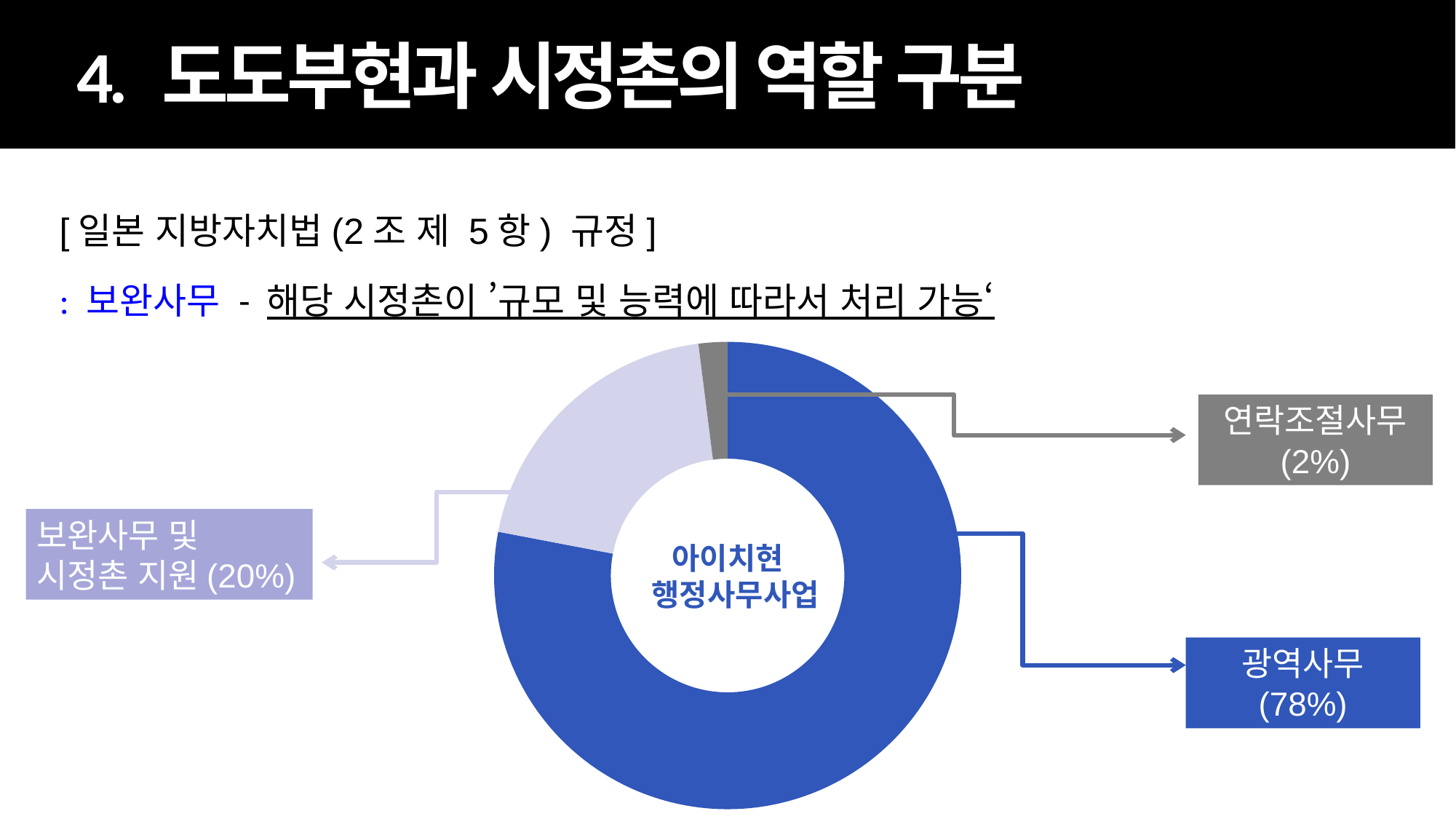

4. 도도부현과 시정촌의 역할 구분
[일본 지방자치법(2조 제 5항) 규정]
: 보완사무 - 해당 시정촌이 ’규모 및 능력에 따라서 처리 가능‘

### Chart

| Category |  |
|---|---|
| 광역사무 | 78.0 |
| 보완사무 및 시정촌 지원 | 20.0 |
| 연락조절사무 | 2.0 |
연락조절사무
(2%)
보완사무 및
시정촌 지원(20%)
아이치현
 행정사무사업
광역사무
(78%)